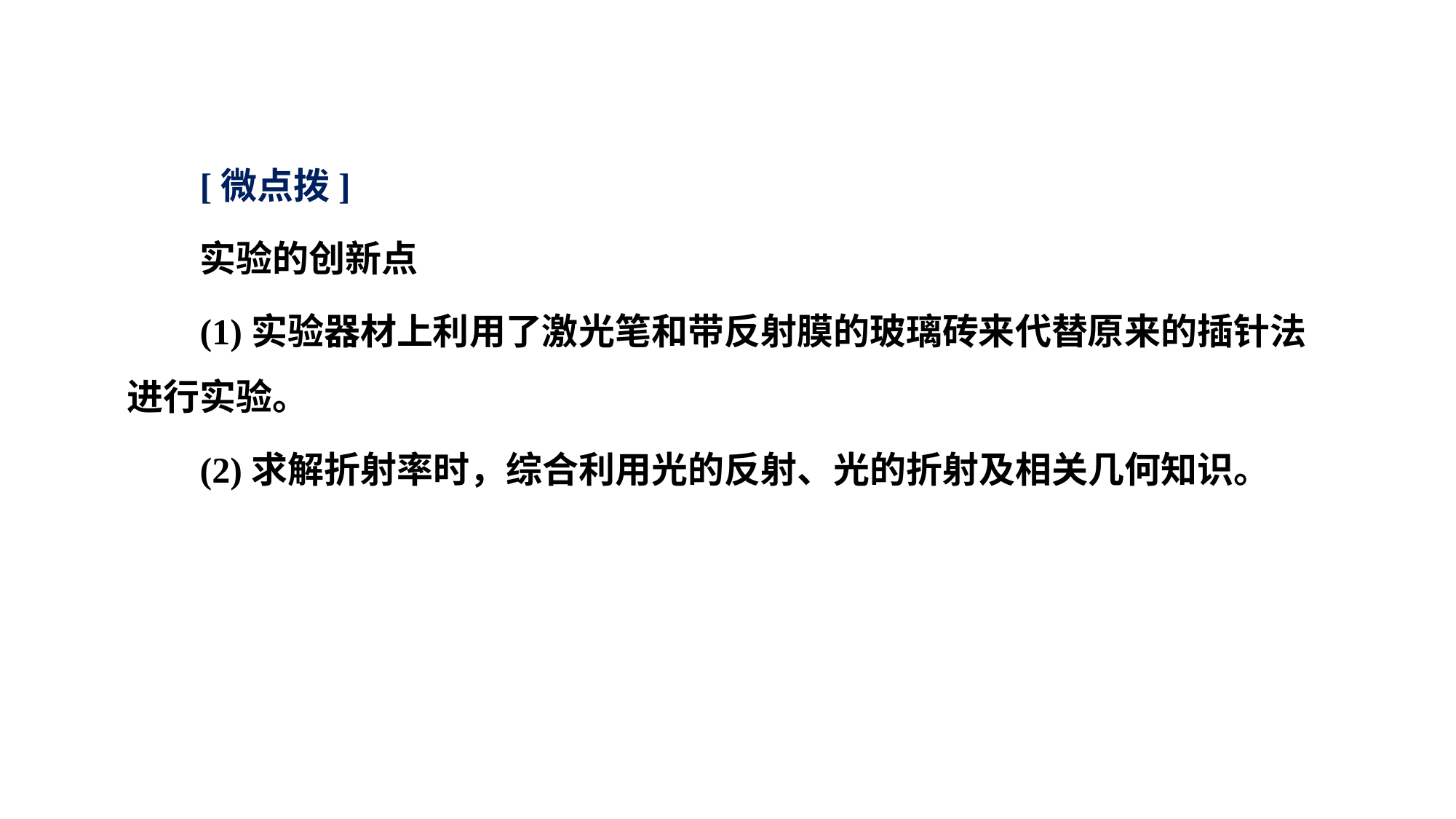

[微点拨]
实验的创新点
(1)实验器材上利用了激光笔和带反射膜的玻璃砖来代替原来的插针法进行实验。
(2)求解折射率时，综合利用光的反射、光的折射及相关几何知识。